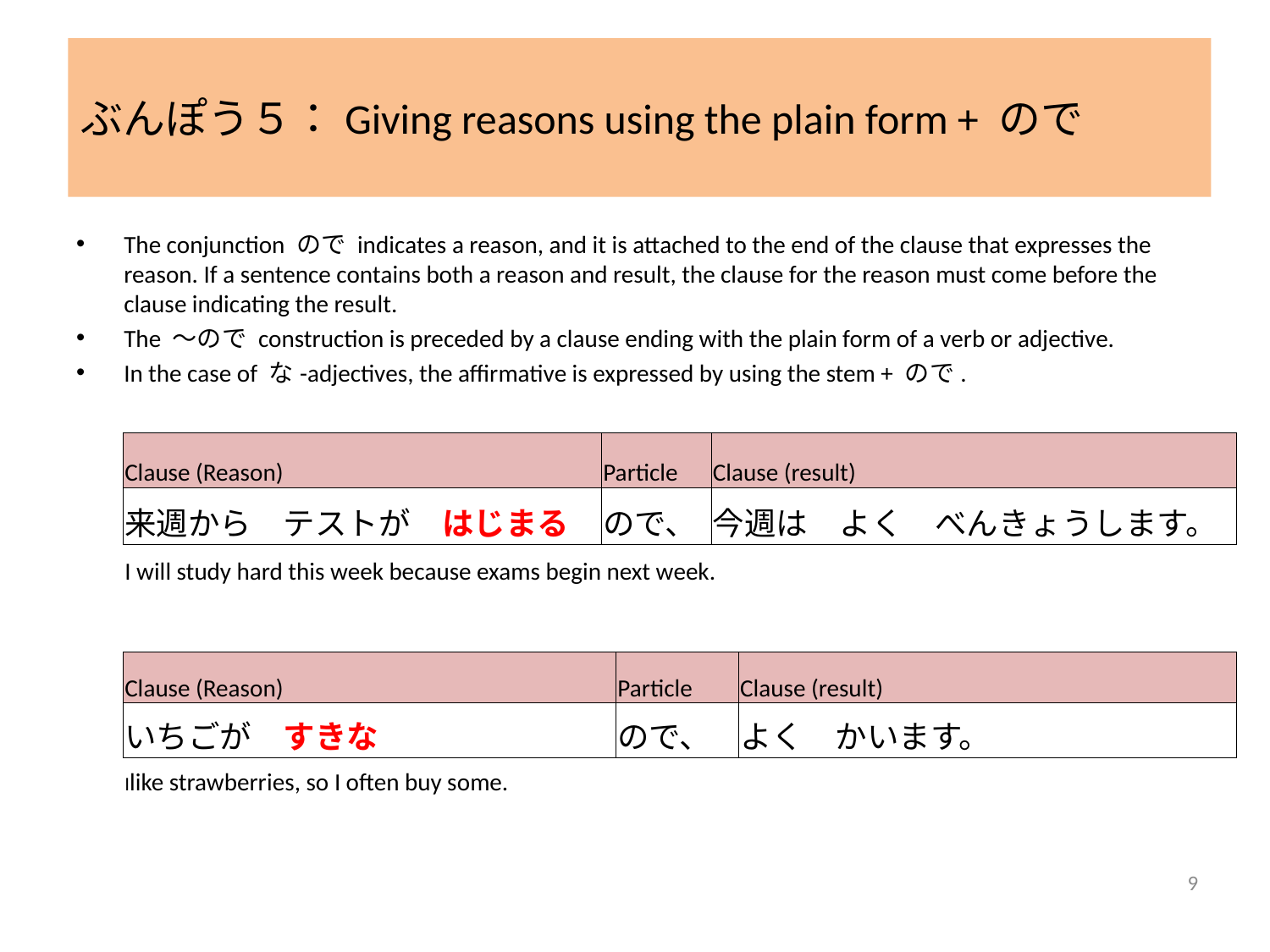

# ぶんぽう５：Giving reasons using the plain form + ので
The conjunction ので indicates a reason, and it is attached to the end of the clause that expresses the reason. If a sentence contains both a reason and result, the clause for the reason must come before the clause indicating the result.
The ～ので construction is preceded by a clause ending with the plain form of a verb or adjective.
In the case of な-adjectives, the affirmative is expressed by using the stem + ので.

| Clause (Reason) | Particle | Clause (result) |
| --- | --- | --- |
| 来週から　テストが　はじまる | ので、 | 今週は　よく　べんきょうします。 |
| I will study hard this week because exams begin next week. |  |  |
| Clause (Reason) | Particle | Clause (result) |
| --- | --- | --- |
| いちごが　すきな | ので、 | よく　かいます。 |
| Ilike strawberries, so I often buy some. |  |  |
9